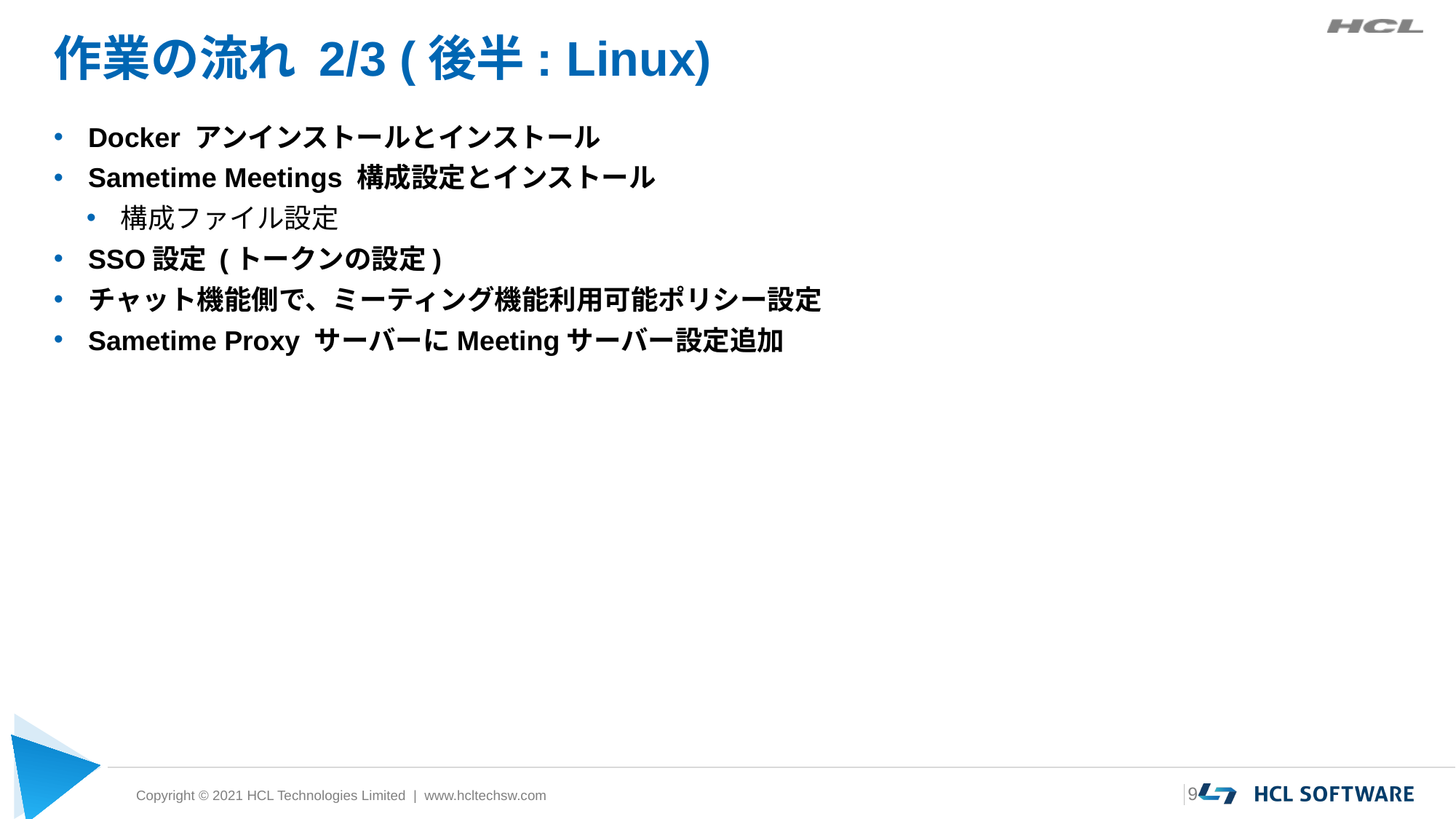

# 作業の流れ 2/3 (後半: Linux)
Docker アンインストールとインストール
Sametime Meetings 構成設定とインストール
構成ファイル設定
SSO設定 (トークンの設定)
チャット機能側で、ミーティング機能利用可能ポリシー設定
Sametime Proxy サーバーにMeetingサーバー設定追加